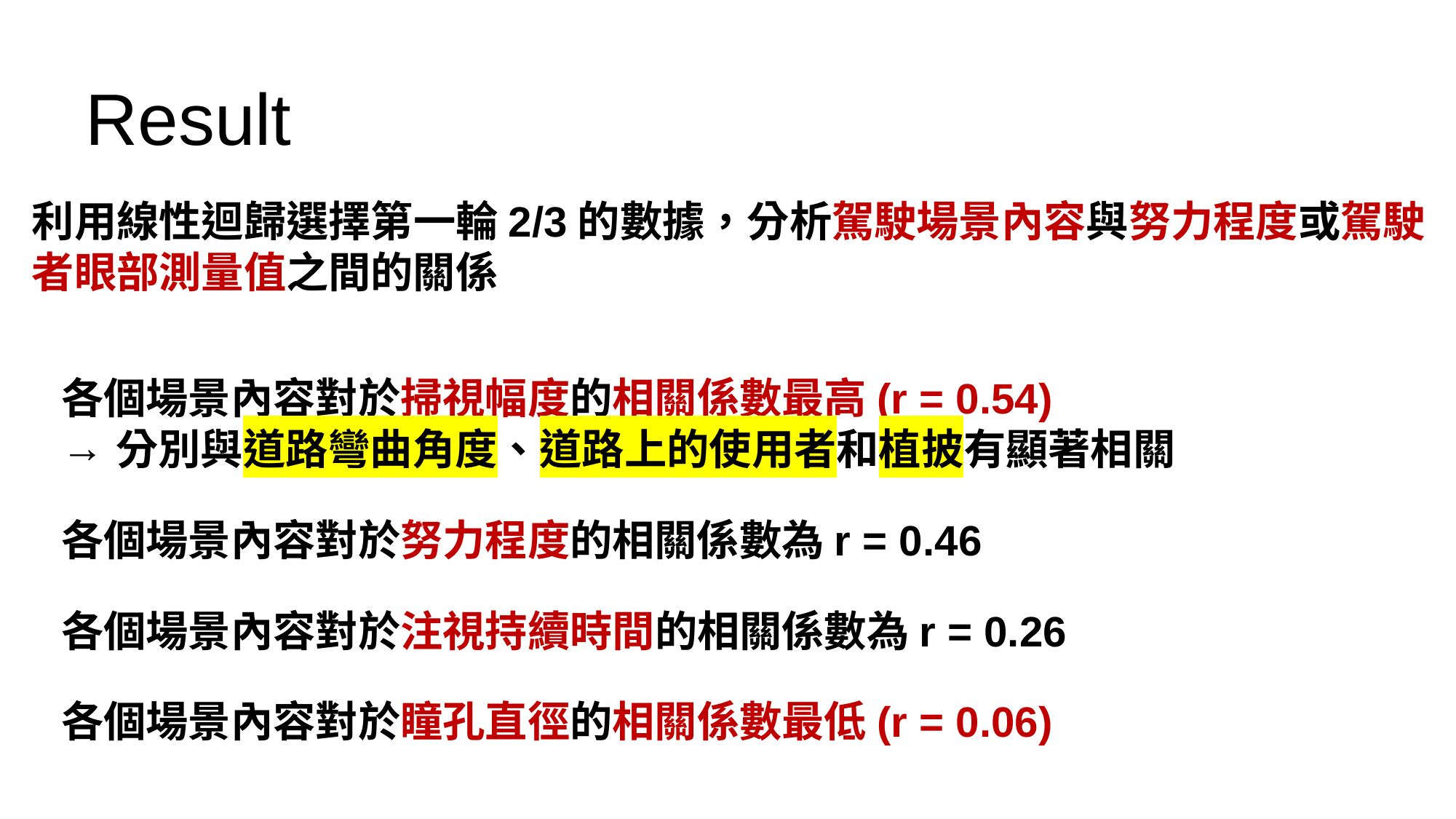

Result
利用線性迴歸選擇第一輪2/3的數據，分析駕駛場景內容與努力程度或駕駛者眼部測量值之間的關係
各個場景內容對於掃視幅度的相關係數最高(r = 0.54)
分別與道路彎曲角度、道路上的使用者和植披有顯著相關
各個場景內容對於努力程度的相關係數為r = 0.46
各個場景內容對於注視持續時間的相關係數為r = 0.26
各個場景內容對於瞳孔直徑的相關係數最低(r = 0.06)